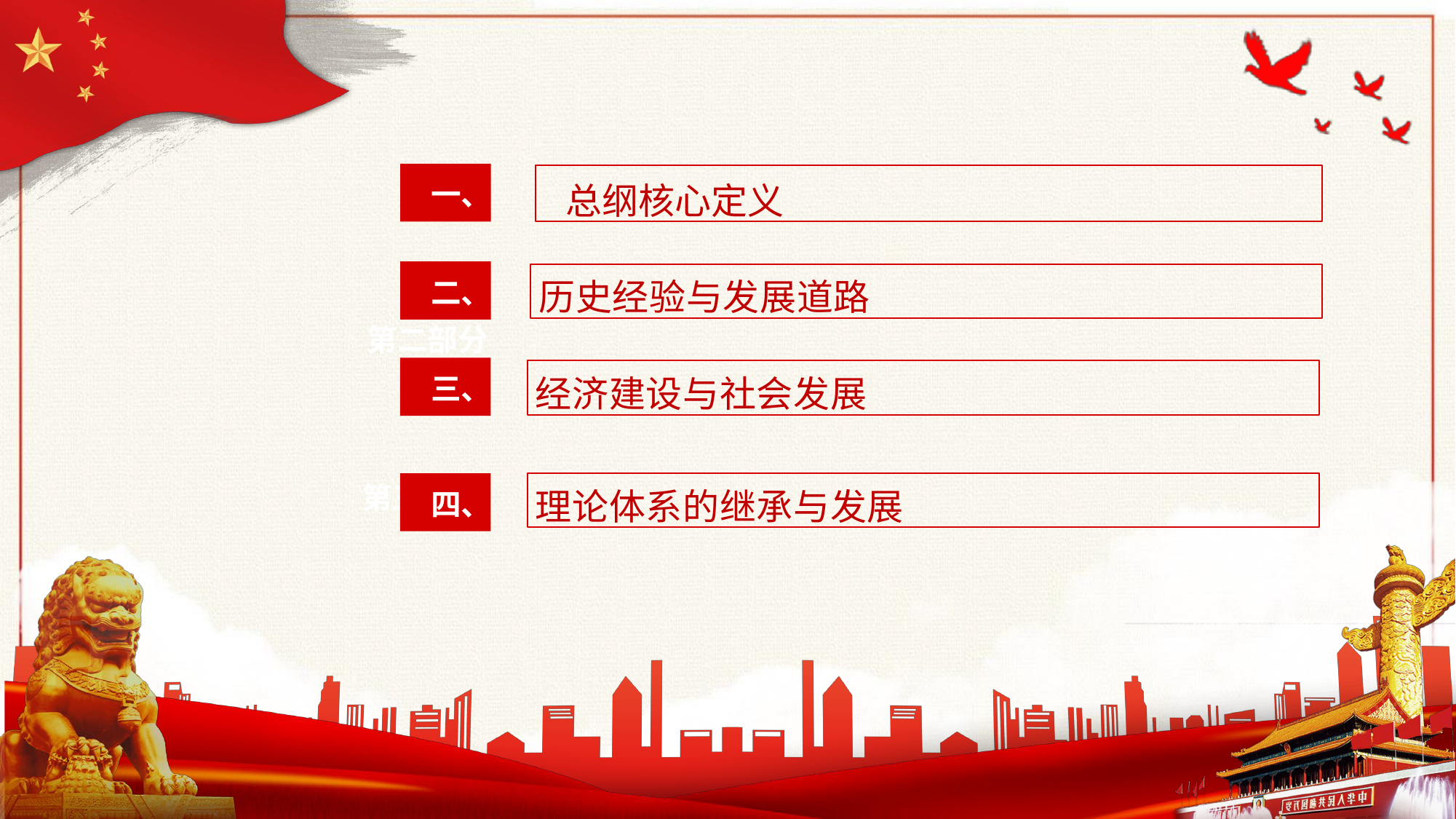

#
一、
总纲核心定义
二、
历史经验与发展道路
第二部分
三、
经济建设与社会发展
四、
理论体系的继承与发展
第三部分